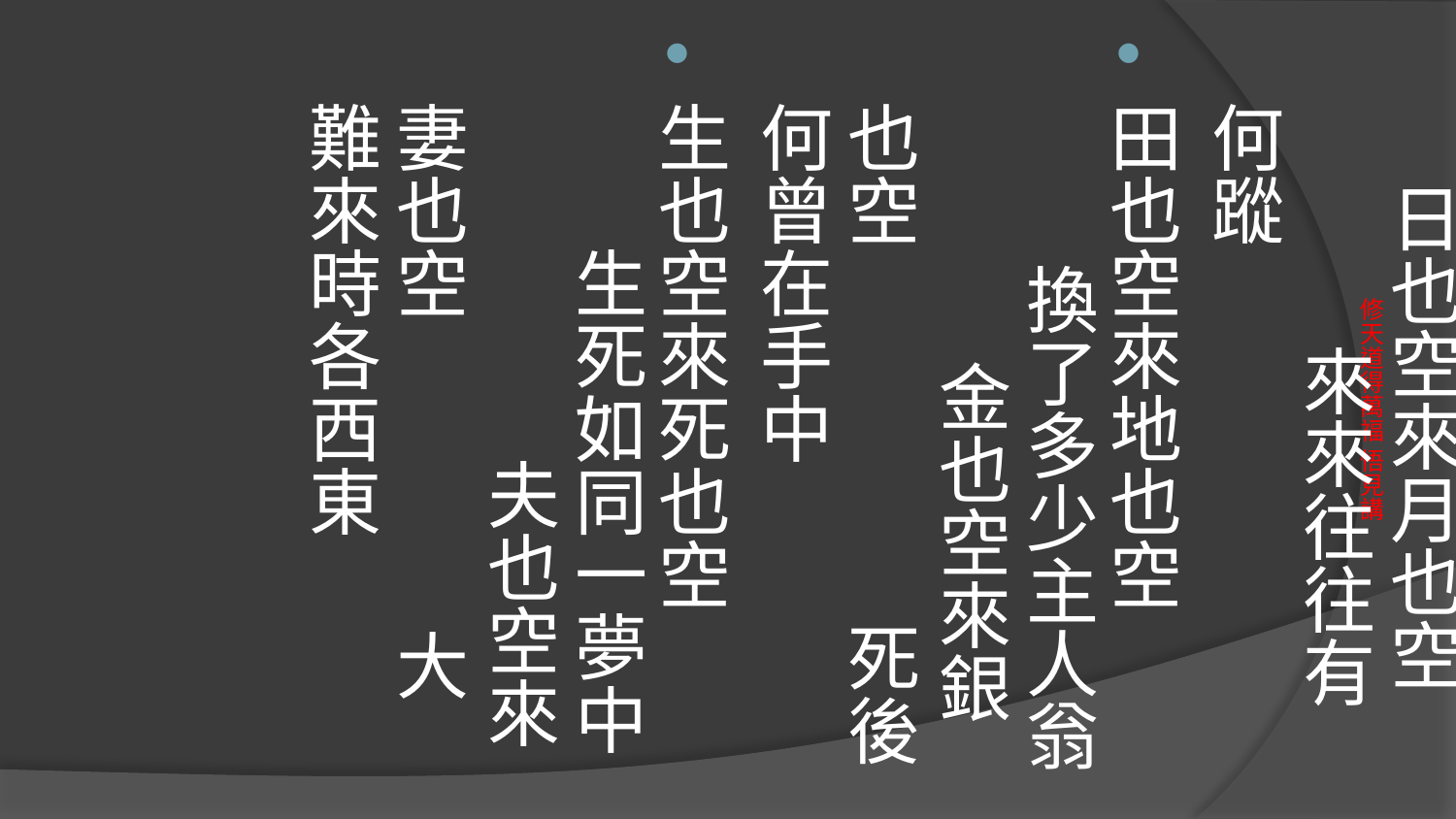

二、人間福報有時盡
萬空歌的啟示
天也空來地也空                人生渺渺在其中           日也空來月也空                     來來往往有何蹤
田也空來地也空                     換了多少主人翁                 金也空來銀也空                       死後何曾在手中
生也空來死也空                    生死如同一夢中                        夫也空來妻也空                   大難來時各西東

# 修天道得萬福 悟見講